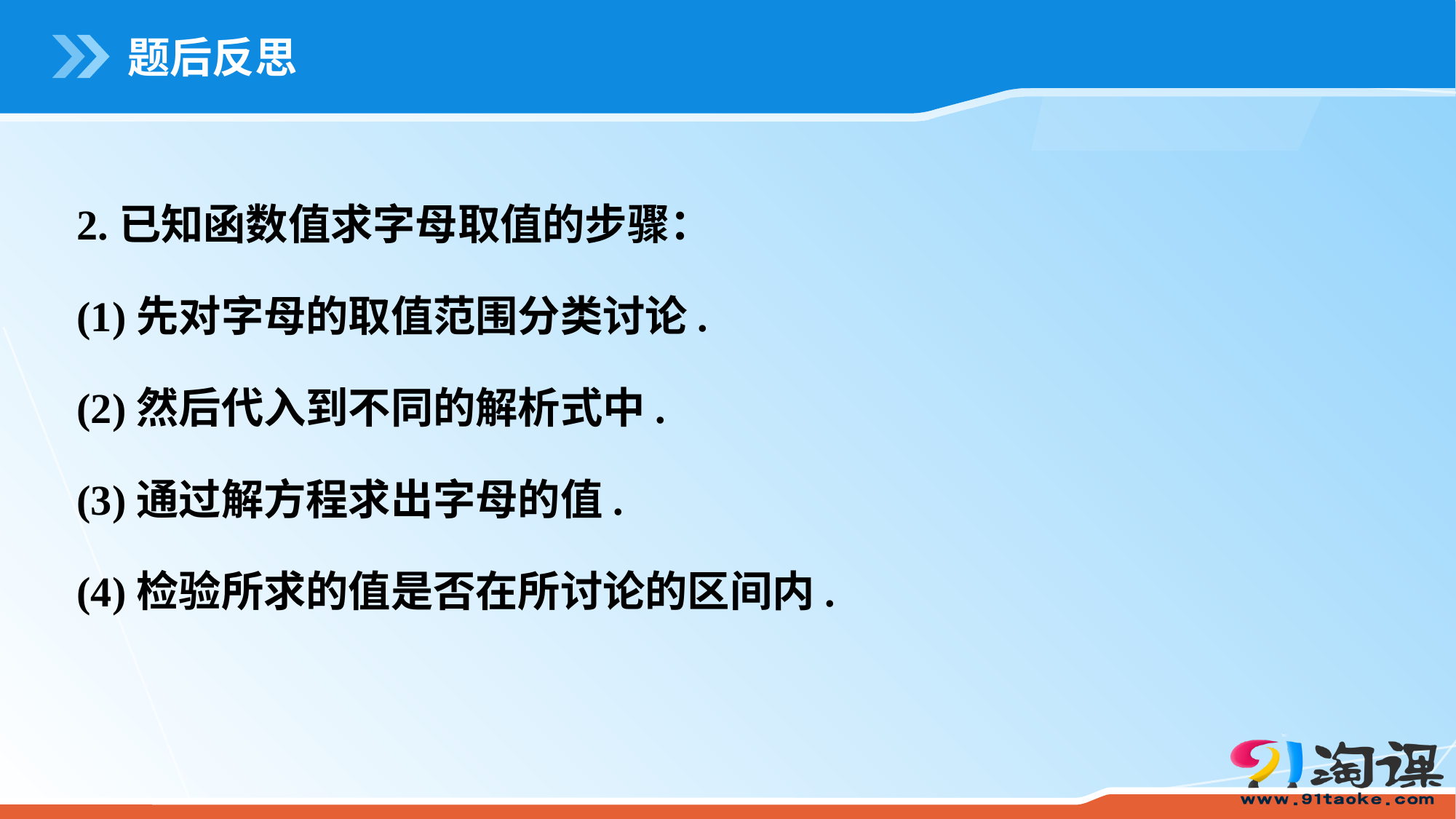

# 题后反思
2.已知函数值求字母取值的步骤：
(1)先对字母的取值范围分类讨论.
(2)然后代入到不同的解析式中.
(3)通过解方程求出字母的值.
(4)检验所求的值是否在所讨论的区间内.